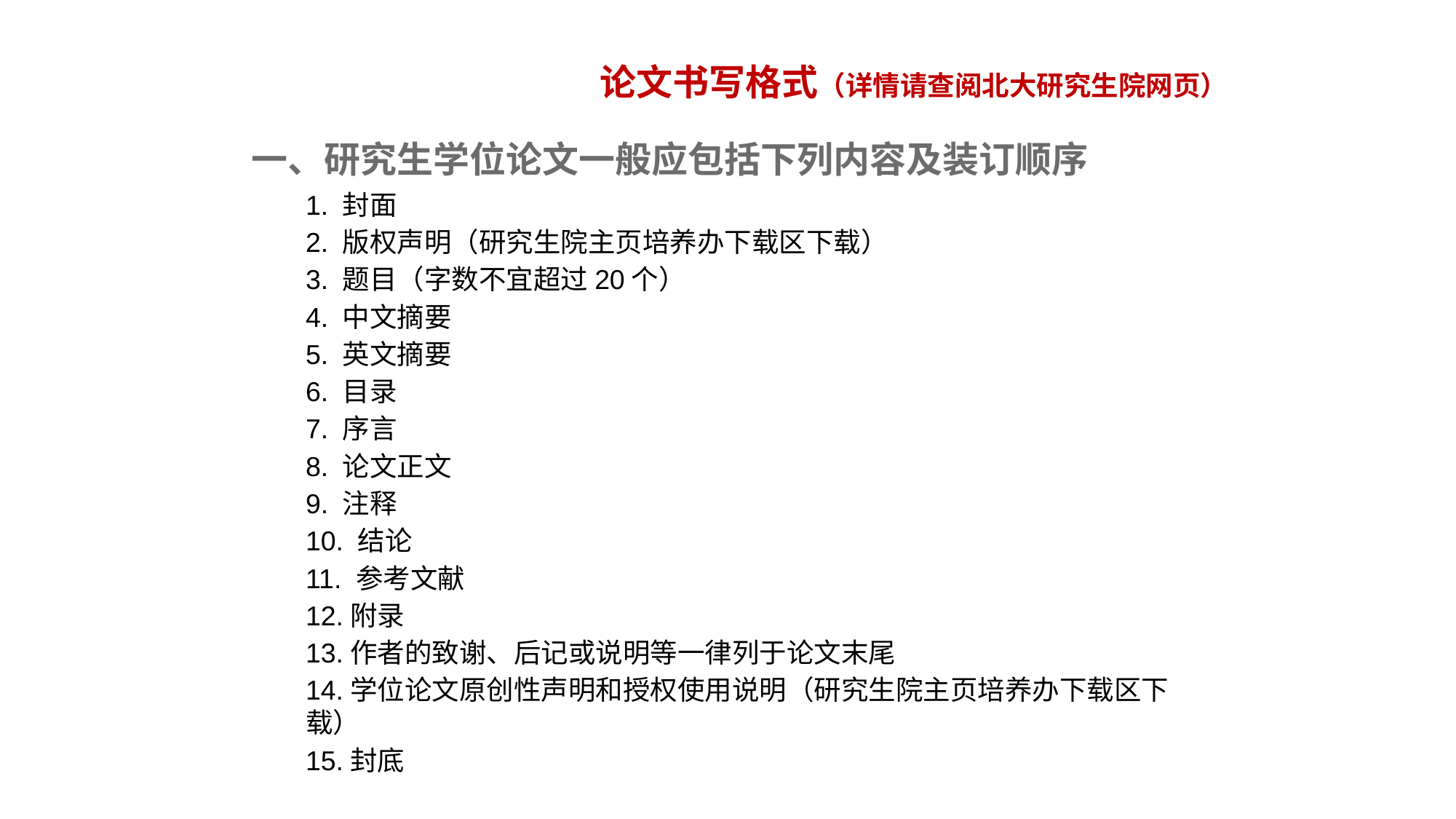

论文书写格式（详情请查阅北大研究生院网页）
一、研究生学位论文一般应包括下列内容及装订顺序
1. 封面
2. 版权声明（研究生院主页培养办下载区下载）
3. 题目（字数不宜超过20个）
4. 中文摘要
5. 英文摘要
6. 目录
7. 序言
8. 论文正文
9. 注释
10. 结论
11. 参考文献
12.附录
13.作者的致谢、后记或说明等一律列于论文末尾
14.学位论文原创性声明和授权使用说明（研究生院主页培养办下载区下载）
15.封底